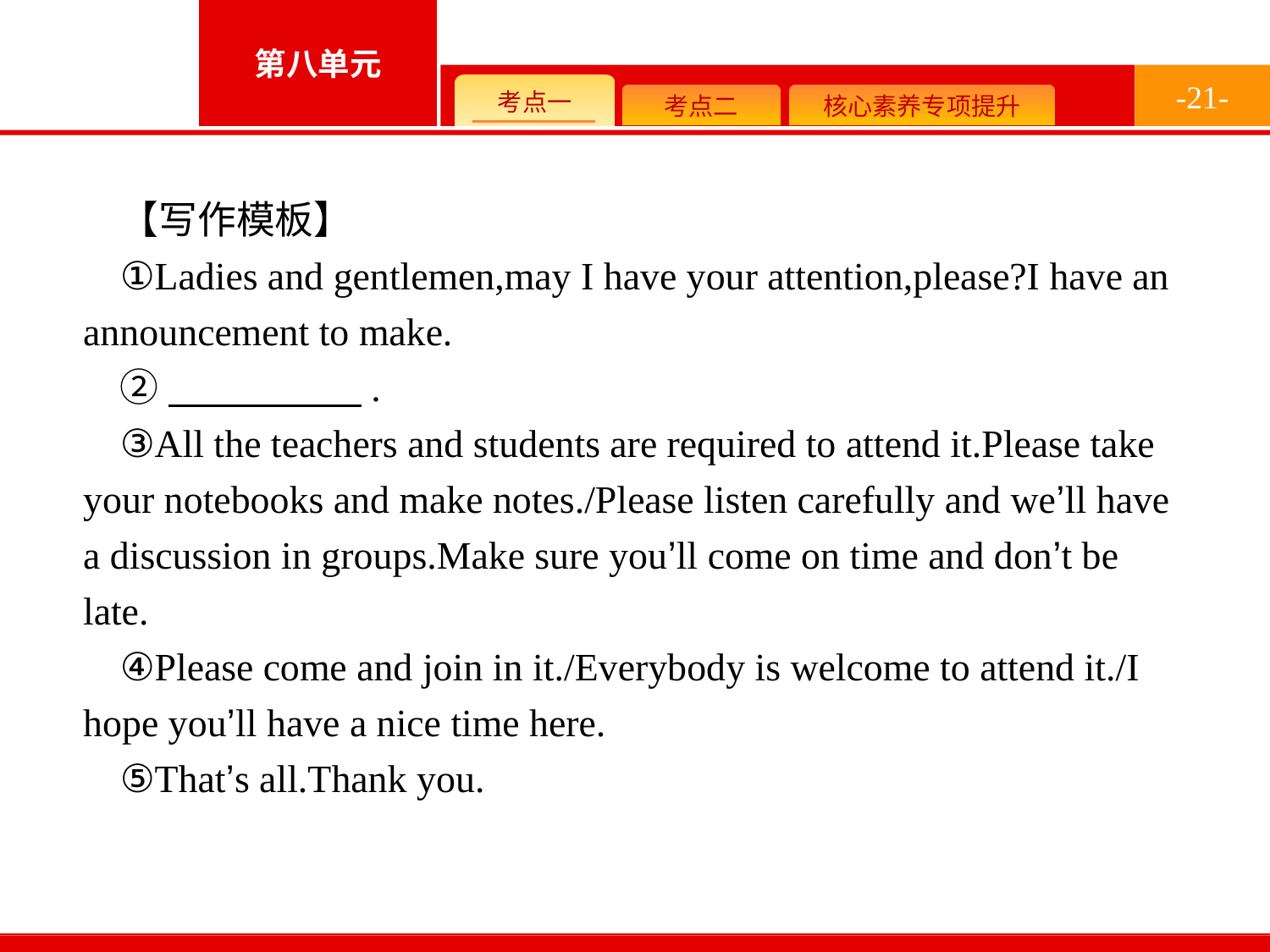

-21-
【写作模板】
①Ladies and gentlemen,may I have your attention,please?I have an announcement to make.
②　　　　　.
③All the teachers and students are required to attend it.Please take your notebooks and make notes./Please listen carefully and we’ll have a discussion in groups.Make sure you’ll come on time and don’t be late.
④Please come and join in it./Everybody is welcome to attend it./I hope you’ll have a nice time here.
⑤That’s all.Thank you.